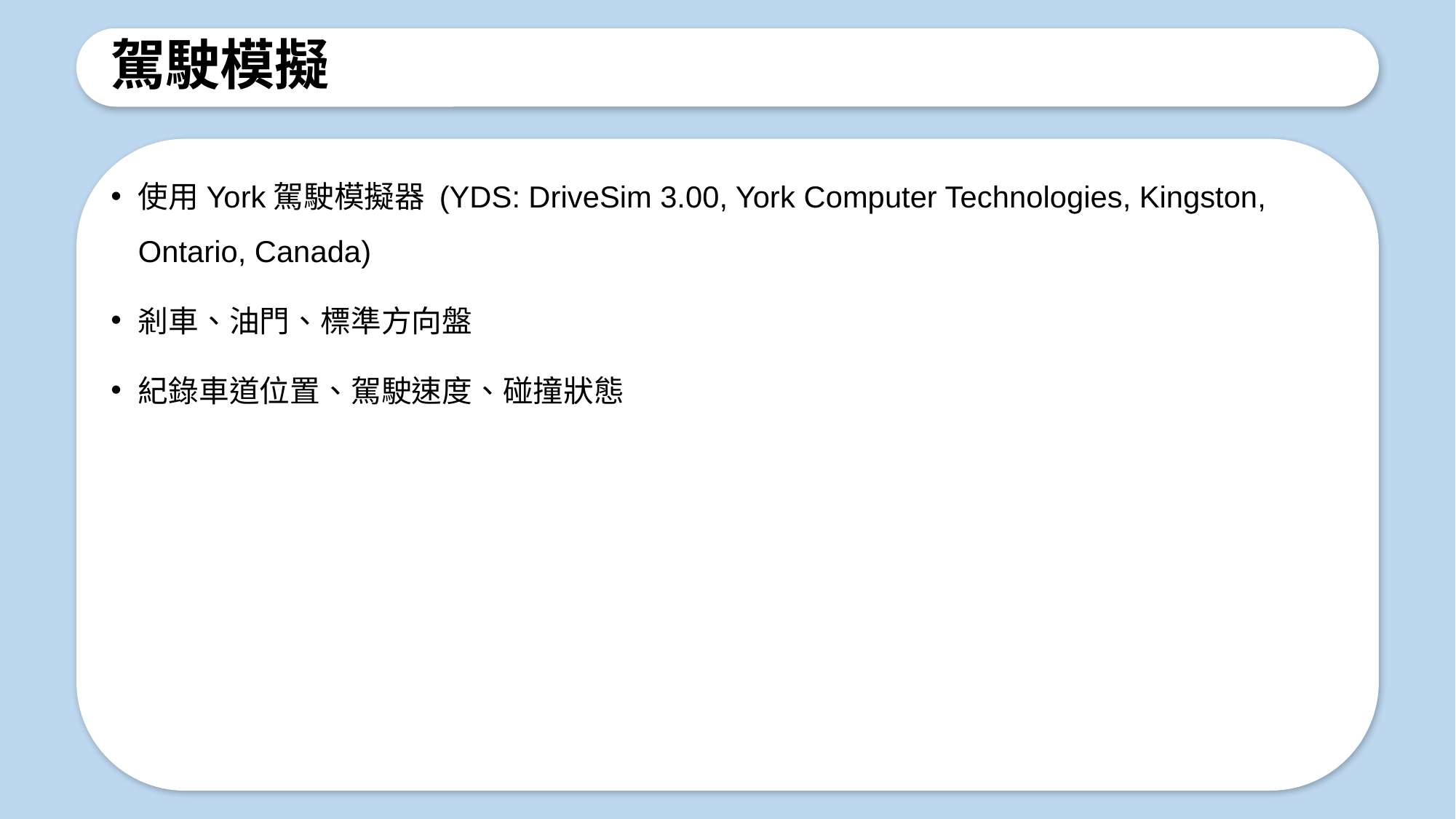

# 駕駛模擬
使用York駕駛模擬器 (YDS: DriveSim 3.00, York Computer Technologies, Kingston, Ontario, Canada)
剎車、油門、標準方向盤
紀錄車道位置、駕駛速度、碰撞狀態